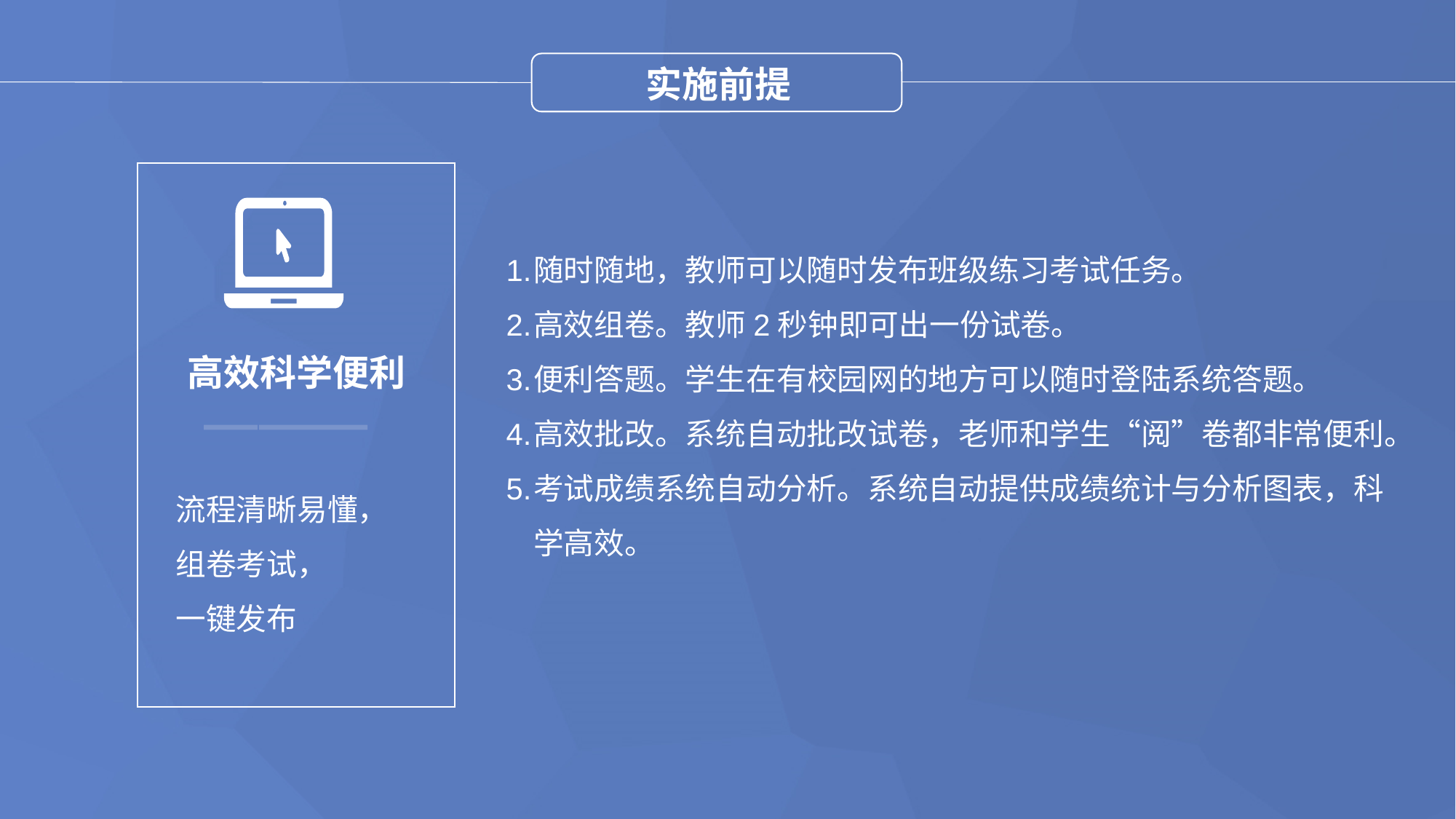

实施前提

随时随地，教师可以随时发布班级练习考试任务。
高效组卷。教师2秒钟即可出一份试卷。
便利答题。学生在有校园网的地方可以随时登陆系统答题。
高效批改。系统自动批改试卷，老师和学生“阅”卷都非常便利。
考试成绩系统自动分析。系统自动提供成绩统计与分析图表，科学高效。
高效科学便利

流程清晰易懂，
组卷考试，
一键发布